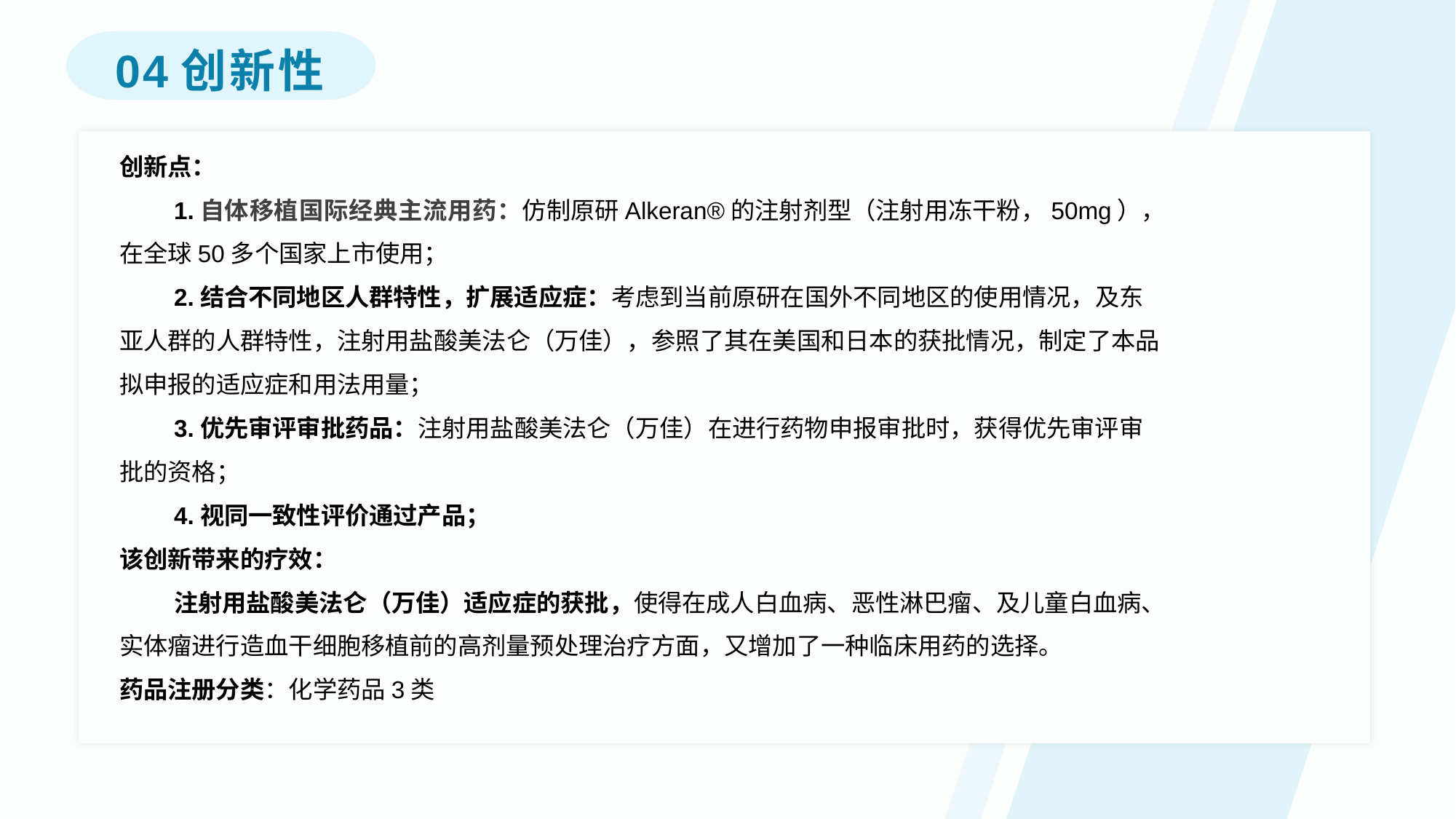

04创新性

创新点：
1.自体移植国际经典主流用药：仿制原研Alkeran®的注射剂型（注射用冻干粉，50mg），在全球50多个国家上市使用；
2.结合不同地区人群特性，扩展适应症：考虑到当前原研在国外不同地区的使用情况，及东亚人群的人群特性，注射用盐酸美法仑（万佳），参照了其在美国和日本的获批情况，制定了本品拟申报的适应症和用法用量；
3.优先审评审批药品：注射用盐酸美法仑（万佳）在进行药物申报审批时，获得优先审评审批的资格；
4.视同一致性评价通过产品；
该创新带来的疗效：
注射用盐酸美法仑（万佳）适应症的获批，使得在成人白血病、恶性淋巴瘤、及儿童白血病、实体瘤进行造血干细胞移植前的高剂量预处理治疗方面，又增加了一种临床用药的选择。
药品注册分类：化学药品3类